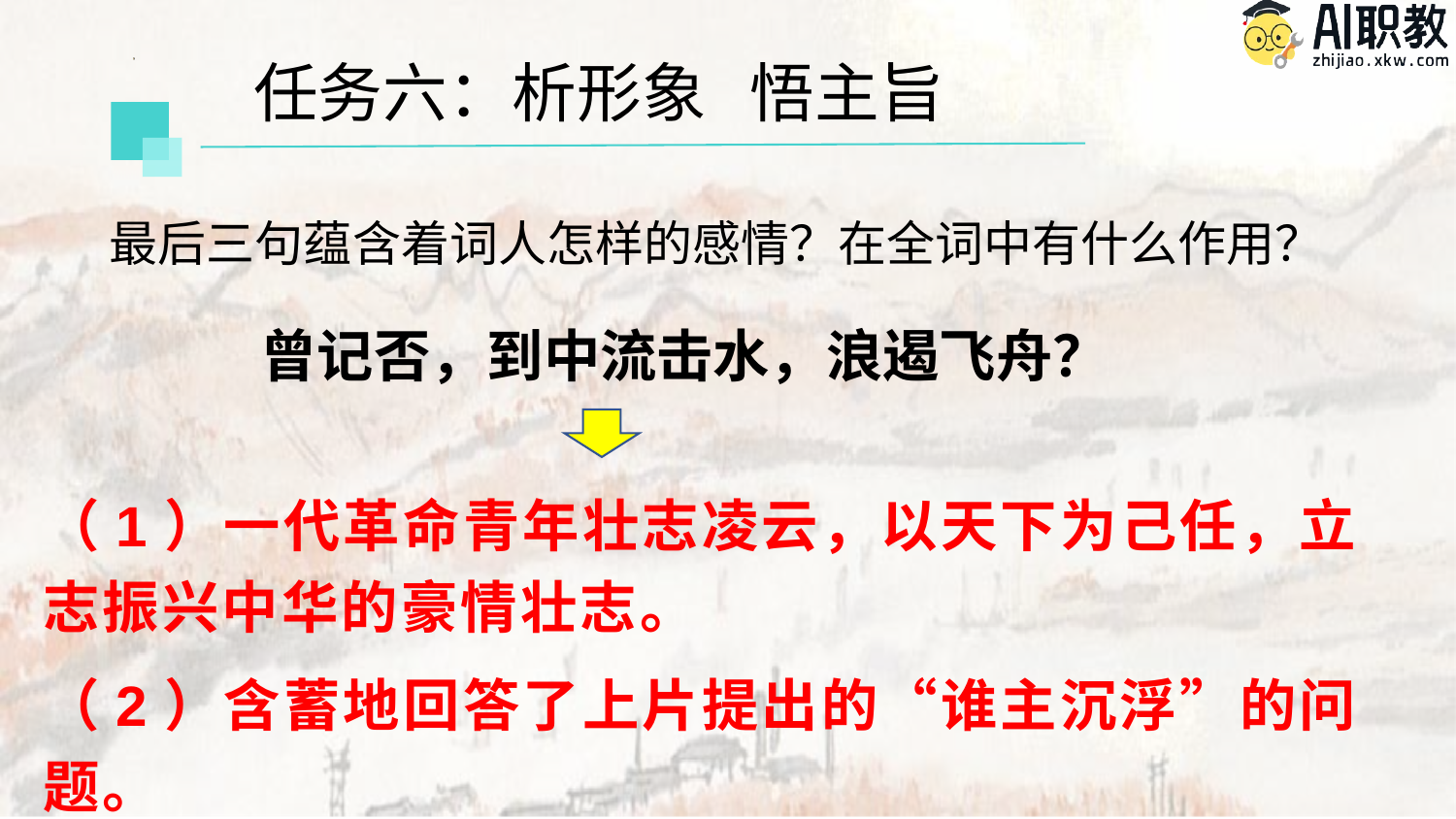

任务六：析形象   悟主旨

最后三句蕴含着词人怎样的感情？在全词中有什么作用？
　　曾记否，到中流击水，浪遏飞舟？

（1）一代革命青年壮志凌云，以天下为己任，立志振兴中华的豪情壮志。
（2）含蓄地回答了上片提出的“谁主沉浮”的问题。